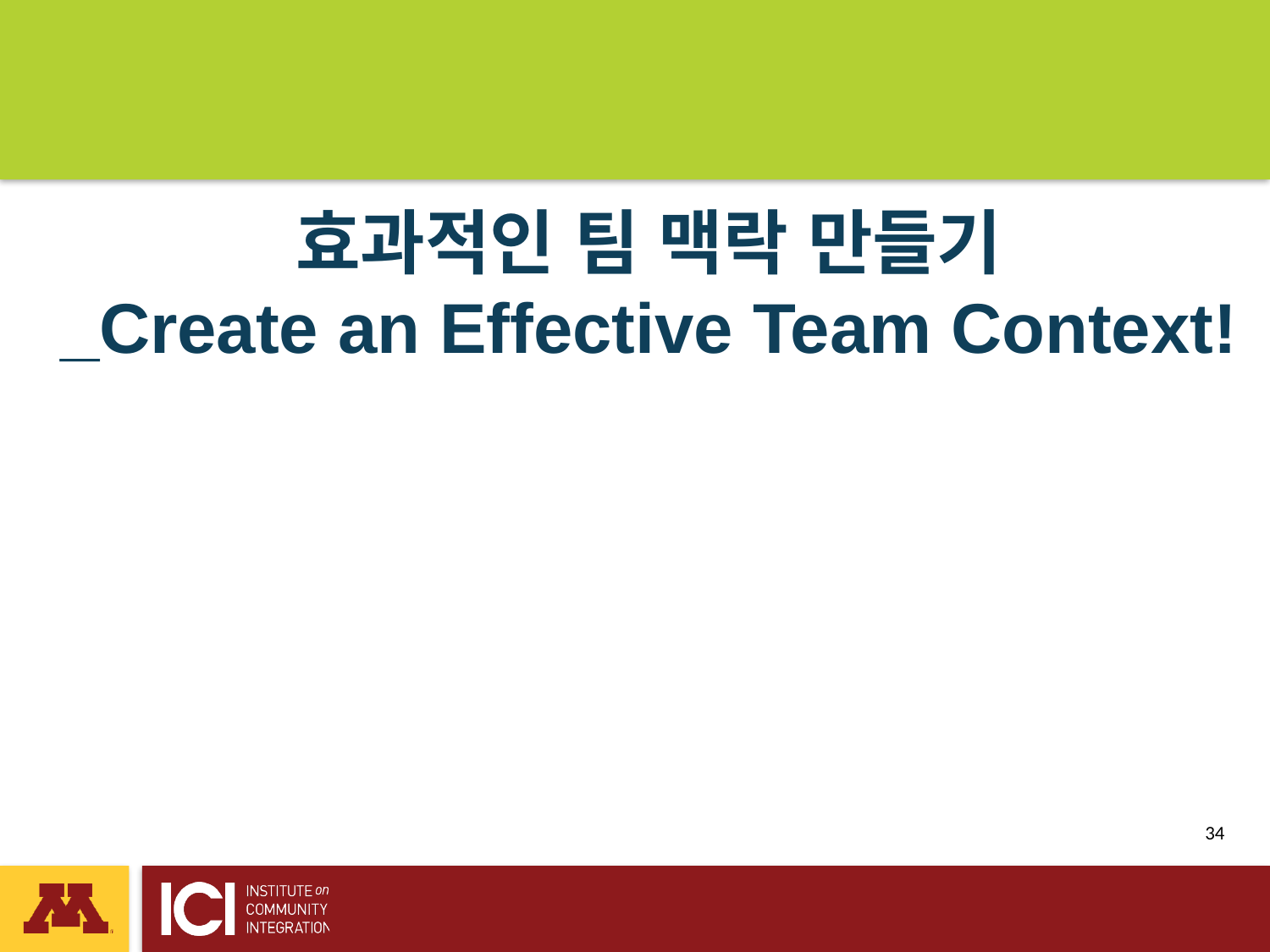

# 효과적인 팀 맥락 만들기 _Create an Effective Team Context!
                                                                                                                                                                                                                                                                     34